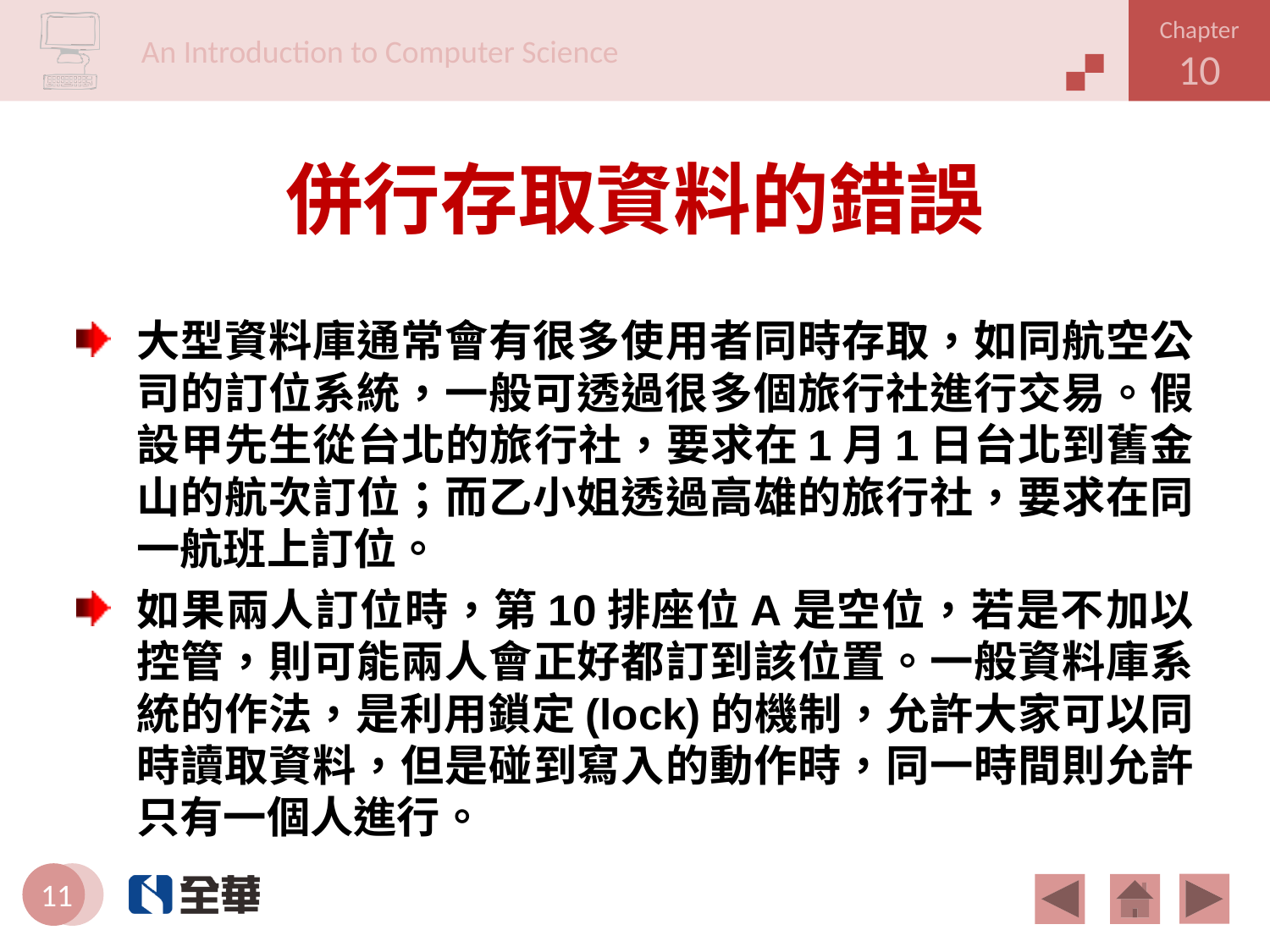

# 併行存取資料的錯誤
大型資料庫通常會有很多使用者同時存取，如同航空公司的訂位系統，一般可透過很多個旅行社進行交易。假設甲先生從台北的旅行社，要求在1月1日台北到舊金山的航次訂位；而乙小姐透過高雄的旅行社，要求在同一航班上訂位。
如果兩人訂位時，第10排座位A是空位，若是不加以控管，則可能兩人會正好都訂到該位置。一般資料庫系統的作法，是利用鎖定(lock)的機制，允許大家可以同時讀取資料，但是碰到寫入的動作時，同一時間則允許只有一個人進行。